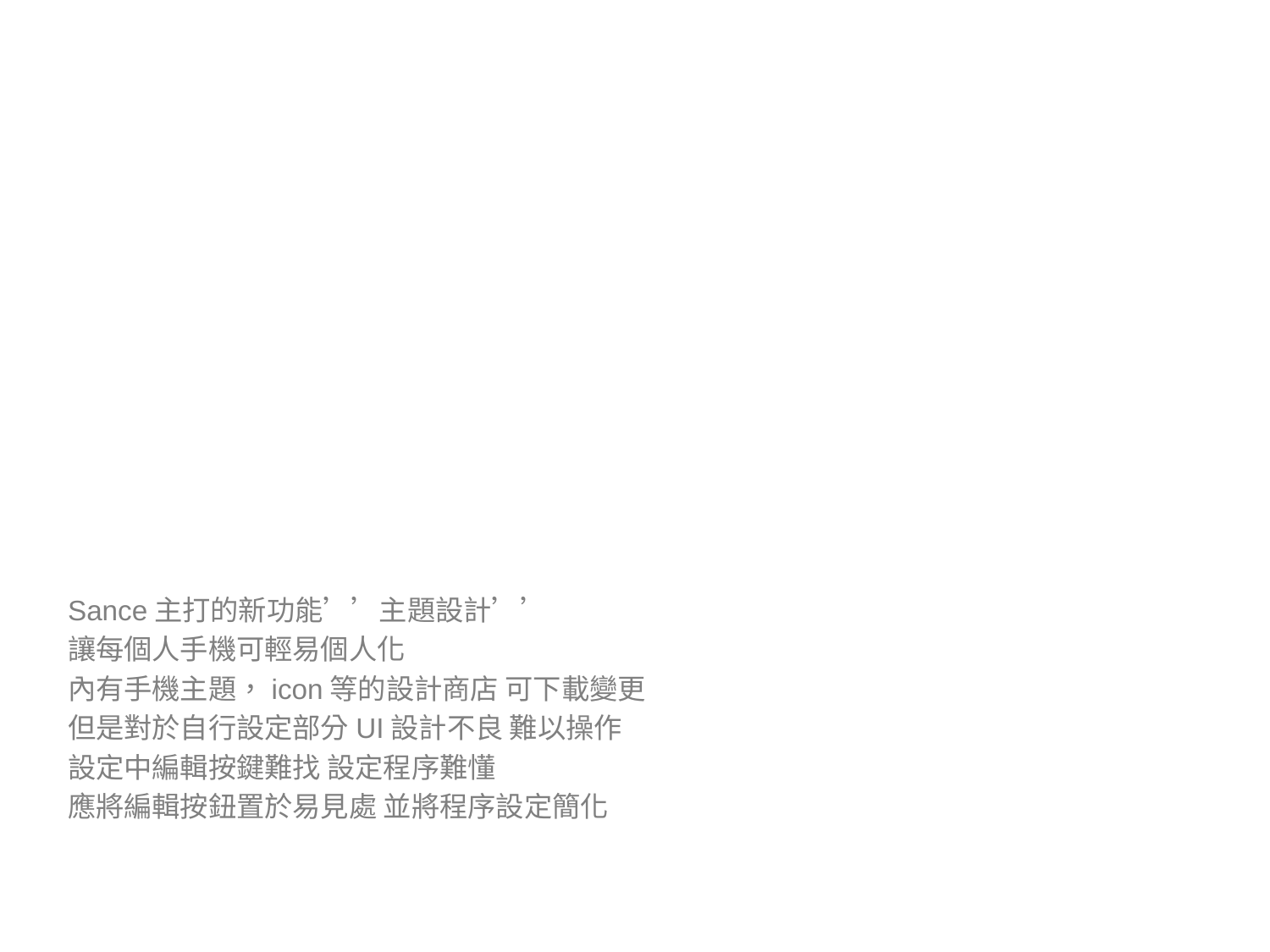

#

Sance主打的新功能’’主題設計’’
讓每個人手機可輕易個人化
內有手機主題，icon等的設計商店 可下載變更
但是對於自行設定部分UI設計不良 難以操作
設定中編輯按鍵難找 設定程序難懂
應將編輯按鈕置於易見處 並將程序設定簡化